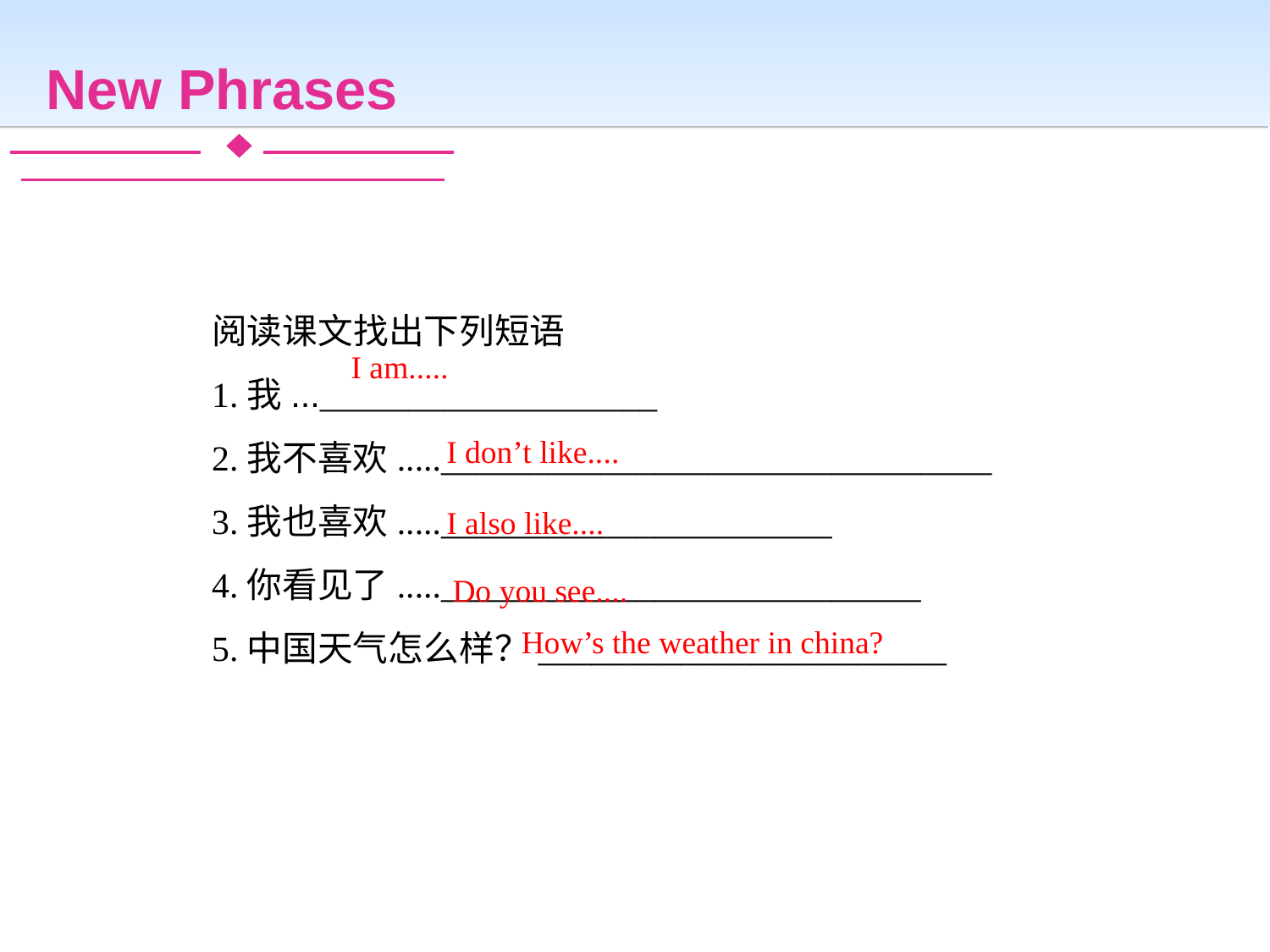

New Phrases

阅读课文找出下列短语
1.我...___________________
2.我不喜欢....._______________________________
3.我也喜欢.....______________________
4.你看见了.....___________________________
5.中国天气怎么样？_______________________
I am.....
I don’t like....
I also like....
Do you see....
How’s the weather in china?